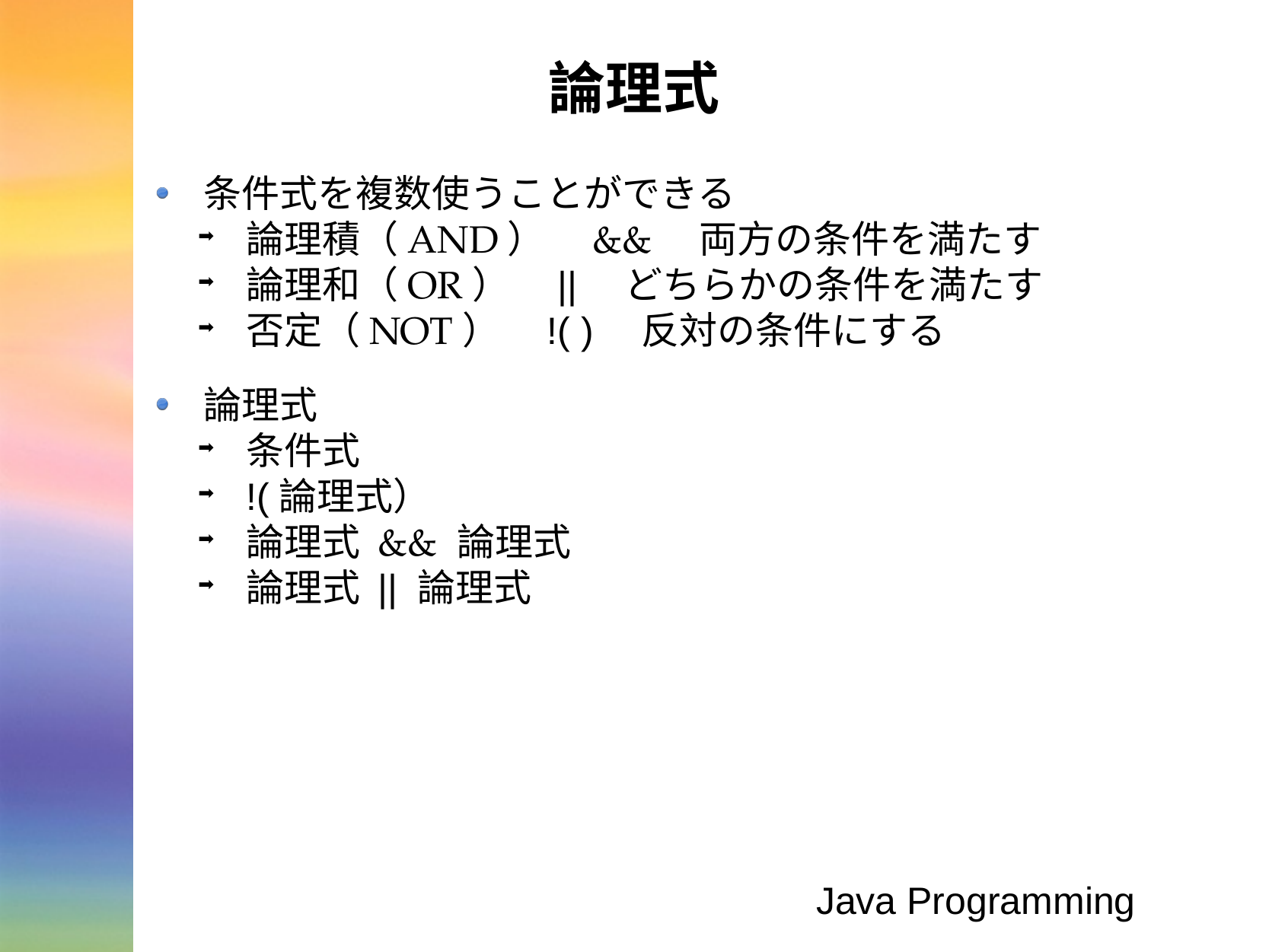

# 論理式
条件式を複数使うことができる
論理積（AND）　&&　両方の条件を満たす
論理和（OR）　||　どちらかの条件を満たす
否定（NOT）　!( )　反対の条件にする
論理式
条件式
!(論理式）
論理式 && 論理式
論理式 || 論理式